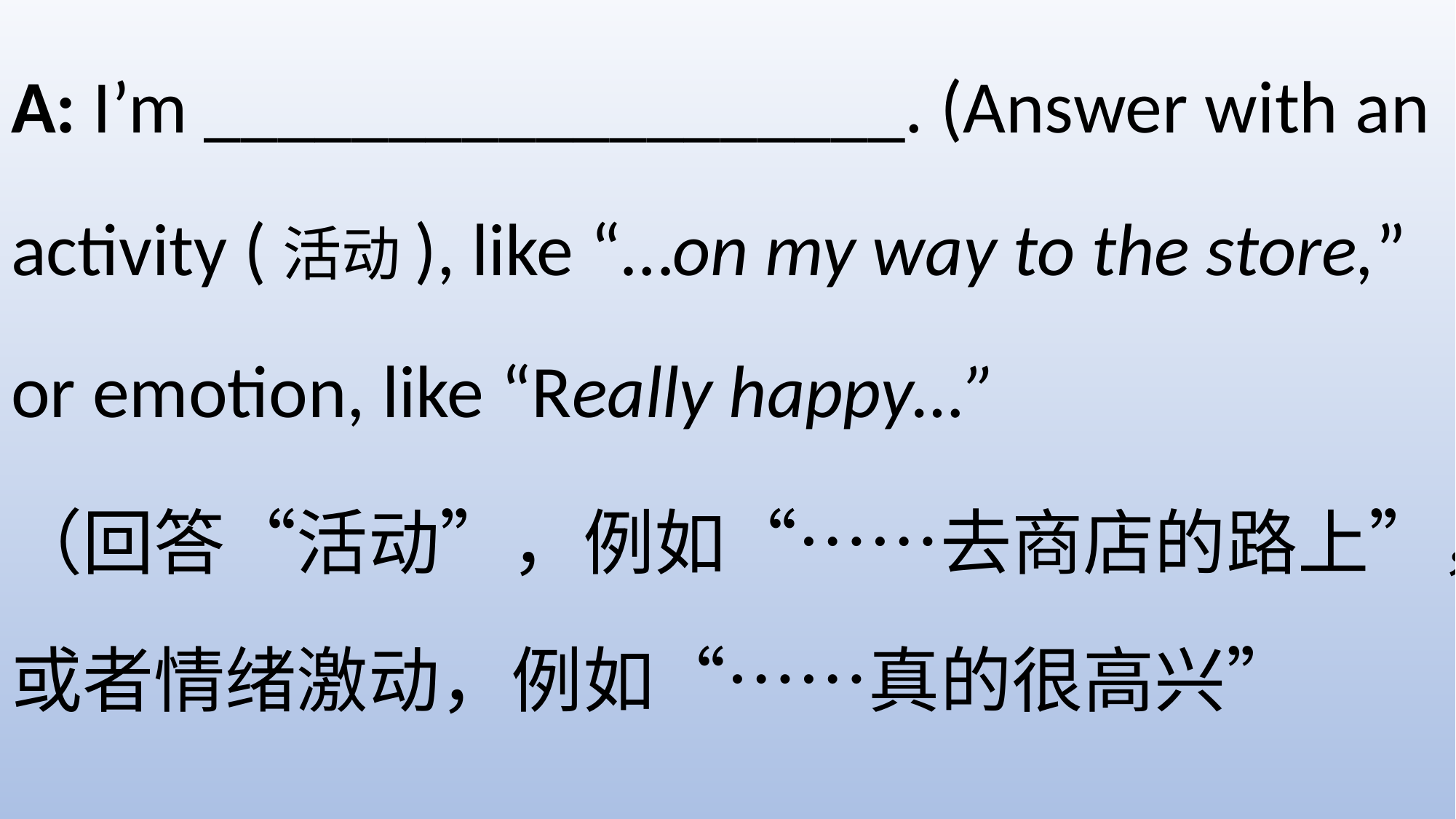

A: I’m ___________________. (Answer with an activity (活动), like “…on my way to the store,” or emotion, like “Really happy…”
（回答“活动”，例如“……去商店的路上”，或者情绪激动，例如“……真的很高兴”
6